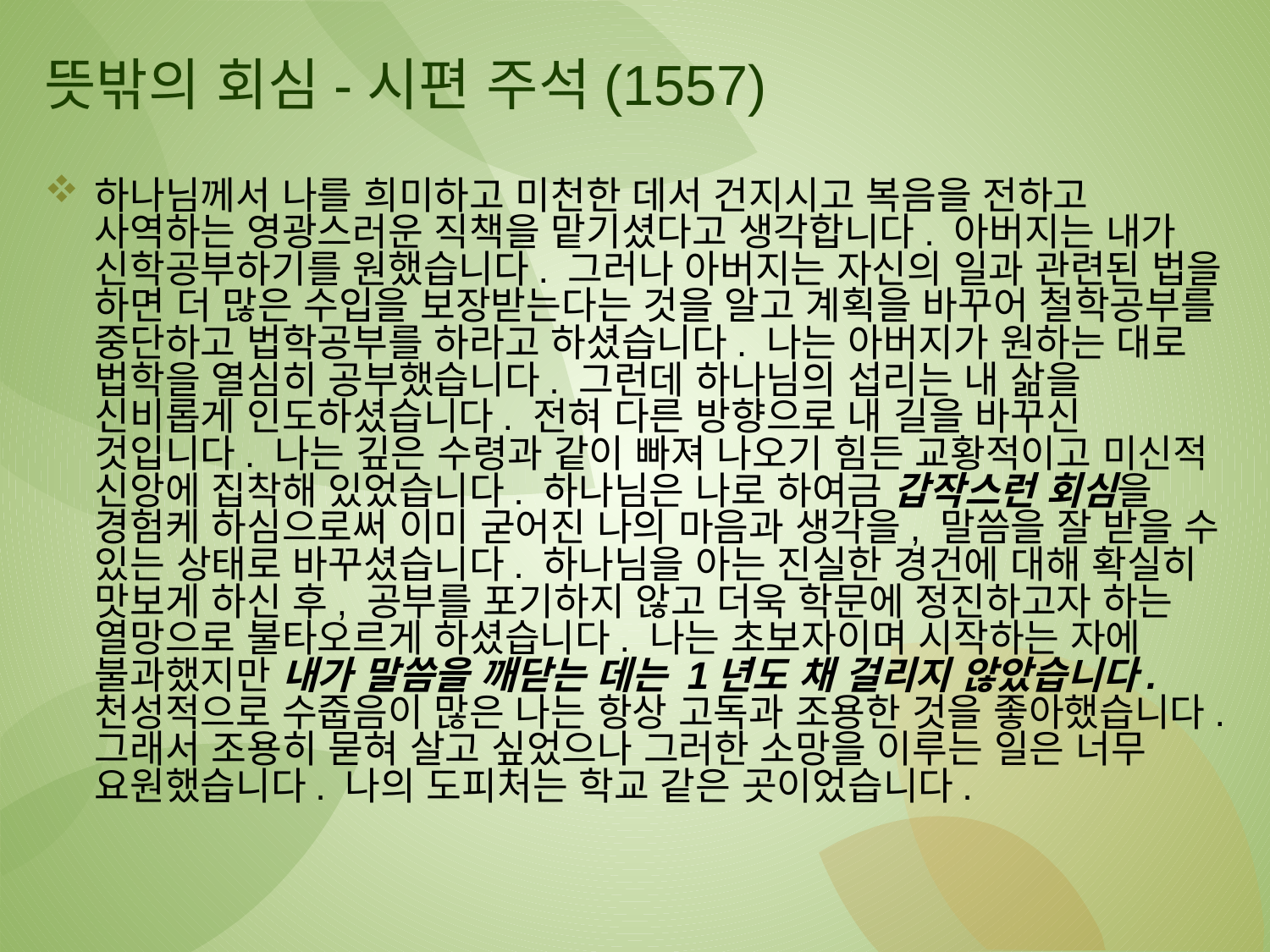

# 뜻밖의 회심-시편 주석(1557)
하나님께서 나를 희미하고 미천한 데서 건지시고 복음을 전하고 사역하는 영광스러운 직책을 맡기셨다고 생각합니다. 아버지는 내가 신학공부하기를 원했습니다. 그러나 아버지는 자신의 일과 관련된 법을 하면 더 많은 수입을 보장받는다는 것을 알고 계획을 바꾸어 철학공부를 중단하고 법학공부를 하라고 하셨습니다. 나는 아버지가 원하는 대로 법학을 열심히 공부했습니다. 그런데 하나님의 섭리는 내 삶을 신비롭게 인도하셨습니다. 전혀 다른 방향으로 내 길을 바꾸신 것입니다. 나는 깊은 수령과 같이 빠져 나오기 힘든 교황적이고 미신적 신앙에 집착해 있었습니다. 하나님은 나로 하여금 갑작스런 회심을 경험케 하심으로써 이미 굳어진 나의 마음과 생각을, 말씀을 잘 받을 수 있는 상태로 바꾸셨습니다. 하나님을 아는 진실한 경건에 대해 확실히 맛보게 하신 후, 공부를 포기하지 않고 더욱 학문에 정진하고자 하는 열망으로 불타오르게 하셨습니다. 나는 초보자이며 시작하는 자에 불과했지만 내가 말씀을 깨닫는 데는 1년도 채 걸리지 않았습니다. 천성적으로 수줍음이 많은 나는 항상 고독과 조용한 것을 좋아했습니다. 그래서 조용히 묻혀 살고 싶었으나 그러한 소망을 이루는 일은 너무 요원했습니다. 나의 도피처는 학교 같은 곳이었습니다.